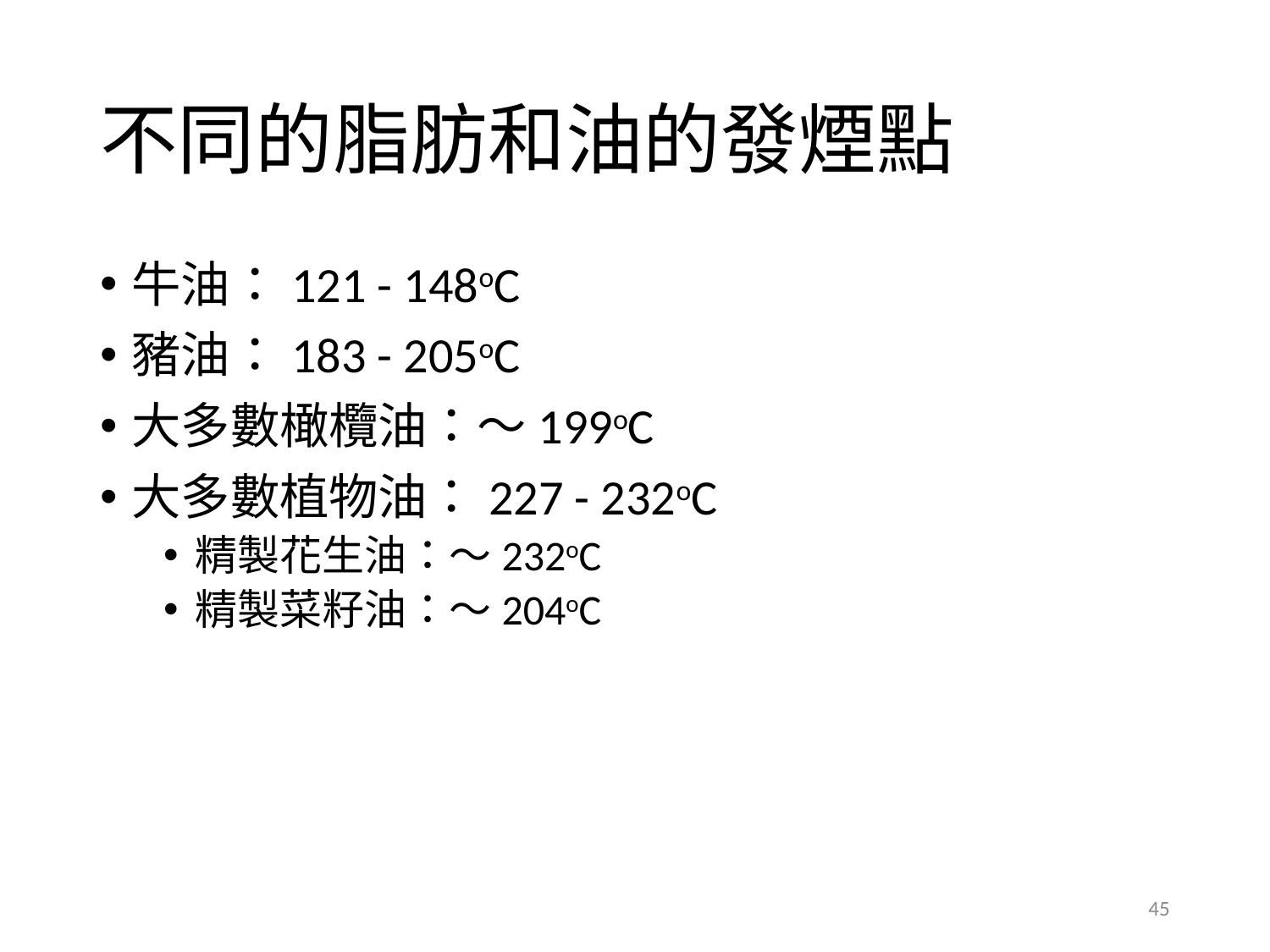

# 不同的脂肪和油的發煙點
牛油：121 - 148oC
豬油：183 - 205oC
大多數橄欖油：〜199oC
大多數植物油：227 - 232oC
精製花生油：〜232oC
精製菜籽油：〜204oC
45